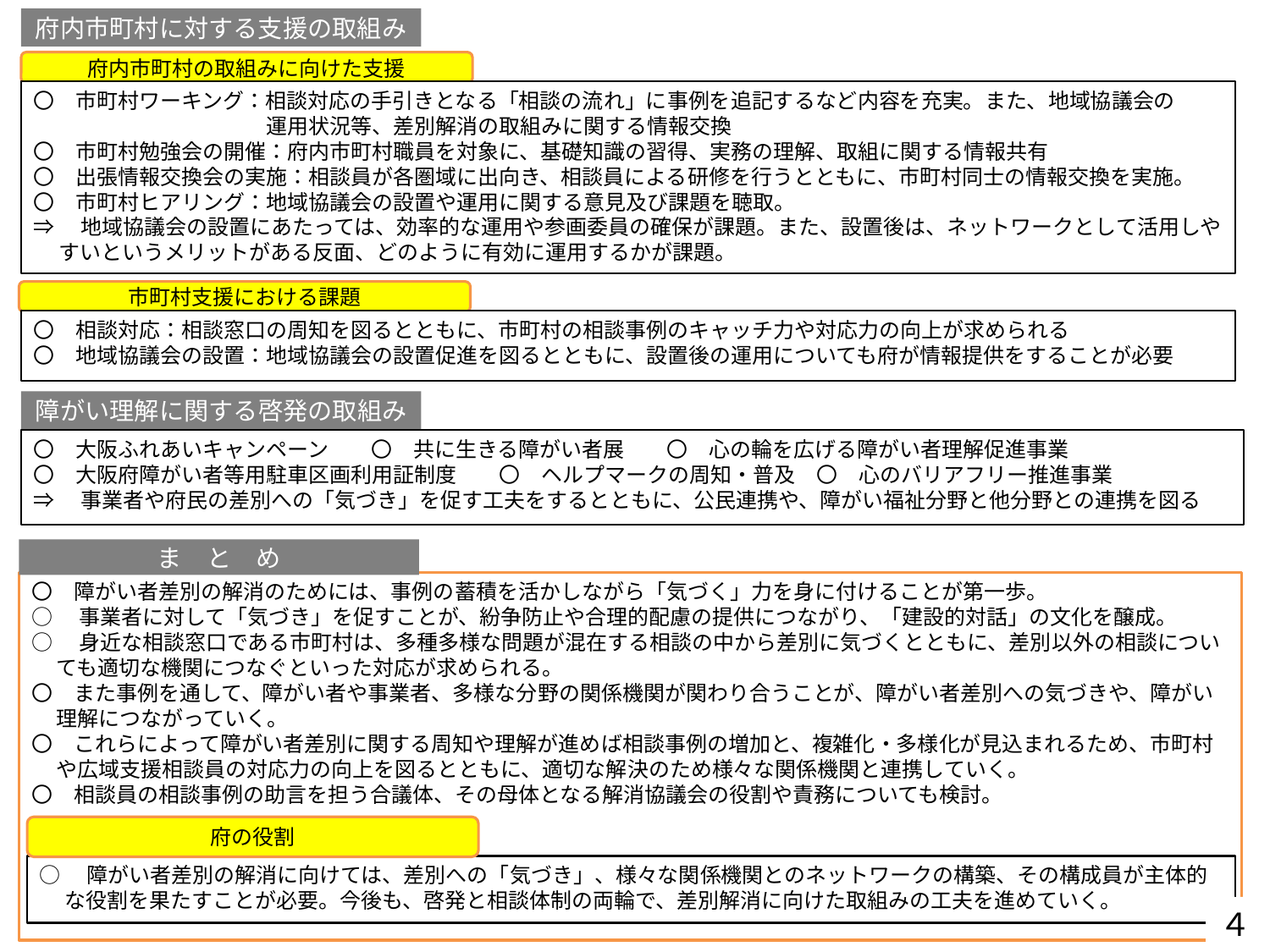

府内市町村に対する支援の取組み
府内市町村の取組みに向けた支援
〇　市町村ワーキング：相談対応の手引きとなる「相談の流れ」に事例を追記するなど内容を充実。また、地域協議会の
　　　　　　　　　　　運用状況等、差別解消の取組みに関する情報交換
〇　市町村勉強会の開催：府内市町村職員を対象に、基礎知識の習得、実務の理解、取組に関する情報共有
〇　出張情報交換会の実施：相談員が各圏域に出向き、相談員による研修を行うとともに、市町村同士の情報交換を実施。
〇　市町村ヒアリング：地域協議会の設置や運用に関する意見及び課題を聴取。
⇒　地域協議会の設置にあたっては、効率的な運用や参画委員の確保が課題。また、設置後は、ネットワークとして活用しやすいというメリットがある反面、どのように有効に運用するかが課題。

市町村支援における課題
〇　相談対応：相談窓口の周知を図るとともに、市町村の相談事例のキャッチ力や対応力の向上が求められる
〇　地域協議会の設置：地域協議会の設置促進を図るとともに、設置後の運用についても府が情報提供をすることが必要
障がい理解に関する啓発の取組み
〇　大阪ふれあいキャンペーン　　〇　共に生きる障がい者展　　〇　心の輪を広げる障がい者理解促進事業
〇　大阪府障がい者等用駐車区画利用証制度　　〇　ヘルプマークの周知・普及　〇　心のバリアフリー推進事業
⇒　事業者や府民の差別への「気づき」を促す工夫をするとともに、公民連携や、障がい福祉分野と他分野との連携を図る
ま　と　め
〇　障がい者差別の解消のためには、事例の蓄積を活かしながら「気づく」力を身に付けることが第一歩。
○　事業者に対して「気づき」を促すことが、紛争防止や合理的配慮の提供につながり、「建設的対話」の文化を醸成。
○　身近な相談窓口である市町村は、多種多様な問題が混在する相談の中から差別に気づくとともに、差別以外の相談についても適切な機関につなぐといった対応が求められる。
〇　また事例を通して、障がい者や事業者、多様な分野の関係機関が関わり合うことが、障がい者差別への気づきや、障がい理解につながっていく。
〇　これらによって障がい者差別に関する周知や理解が進めば相談事例の増加と、複雑化・多様化が見込まれるため、市町村や広域支援相談員の対応力の向上を図るとともに、適切な解決のため様々な関係機関と連携していく。
〇　相談員の相談事例の助言を担う合議体、その母体となる解消協議会の役割や責務についても検討。

府の役割
○　障がい者差別の解消に向けては、差別への「気づき」、様々な関係機関とのネットワークの構築、その構成員が主体的な役割を果たすことが必要。今後も、啓発と相談体制の両輪で、差別解消に向けた取組みの工夫を進めていく。
４